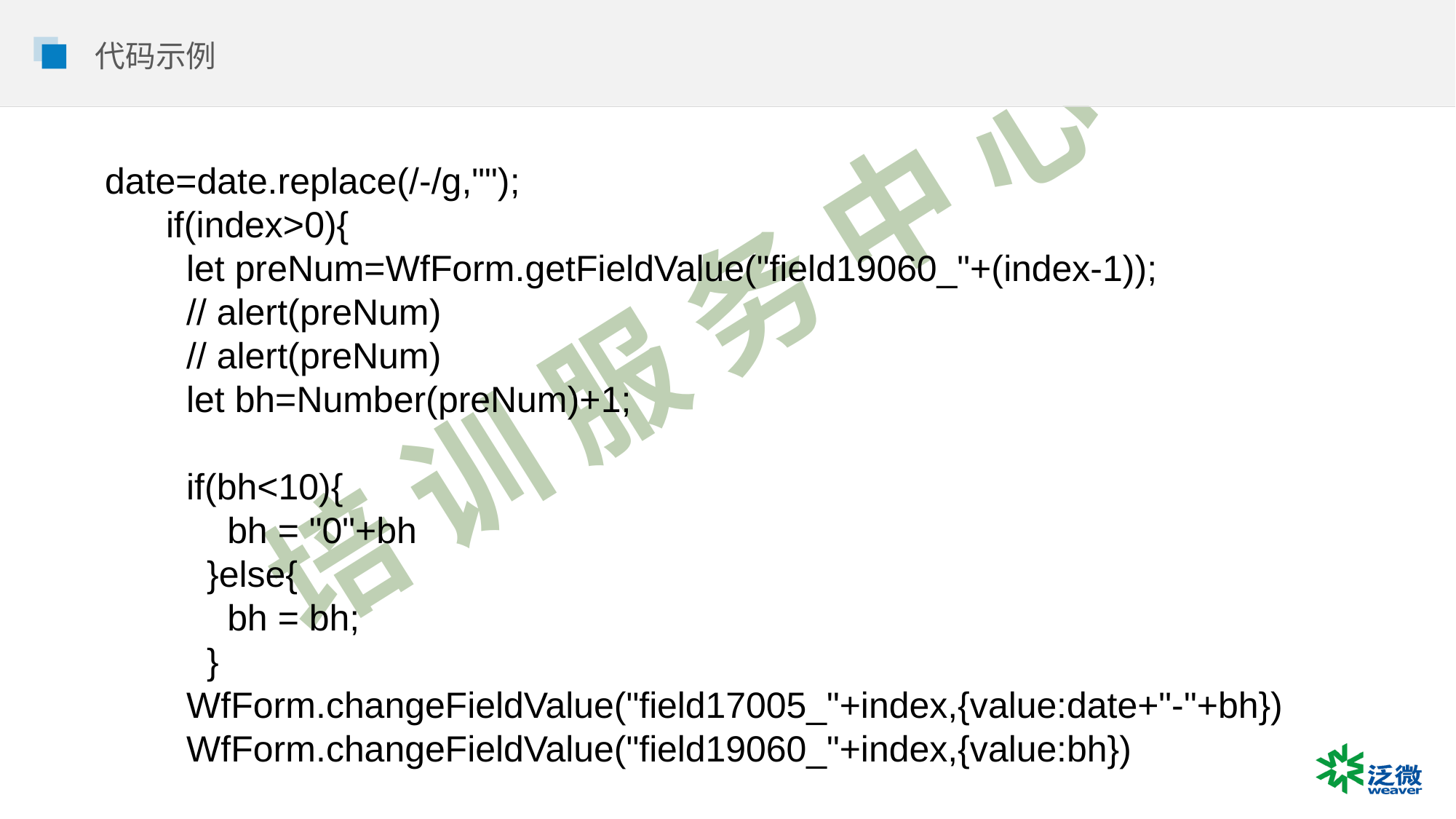

代码示例

date=date.replace(/-/g,"");
      if(index>0){
        let preNum=WfForm.getFieldValue("field19060_"+(index-1));
        // alert(preNum)
        // alert(preNum)
        let bh=Number(preNum)+1;

        if(bh<10){
            bh = "0"+bh
          }else{
            bh = bh;
          }
        WfForm.changeFieldValue("field17005_"+index,{value:date+"-"+bh})
        WfForm.changeFieldValue("field19060_"+index,{value:bh})